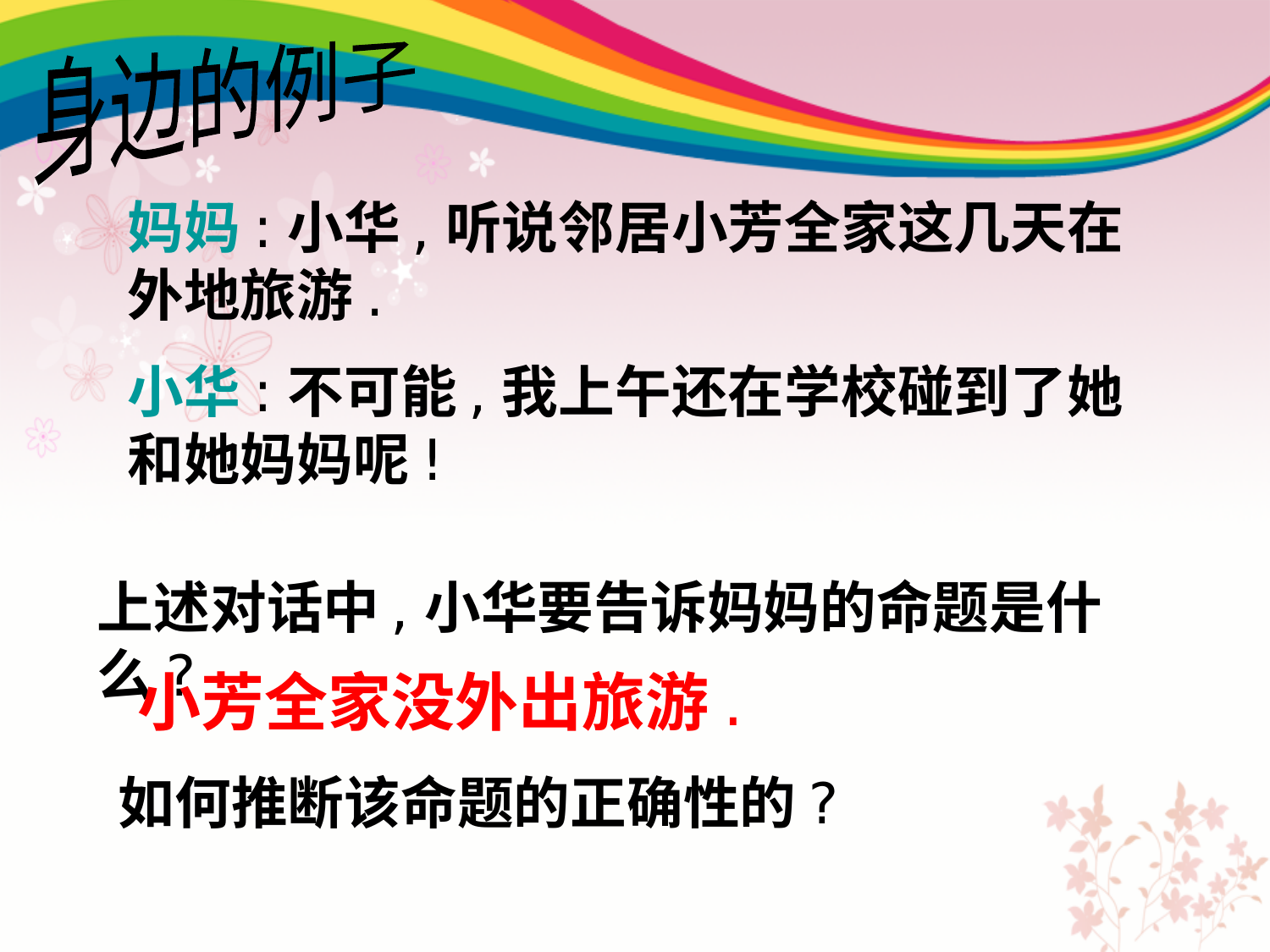

身边的例子
妈妈:小华,听说邻居小芳全家这几天在外地旅游.
小华:不可能,我上午还在学校碰到了她和她妈妈呢!
上述对话中,小华要告诉妈妈的命题是什么?
小芳全家没外出旅游.
如何推断该命题的正确性的?